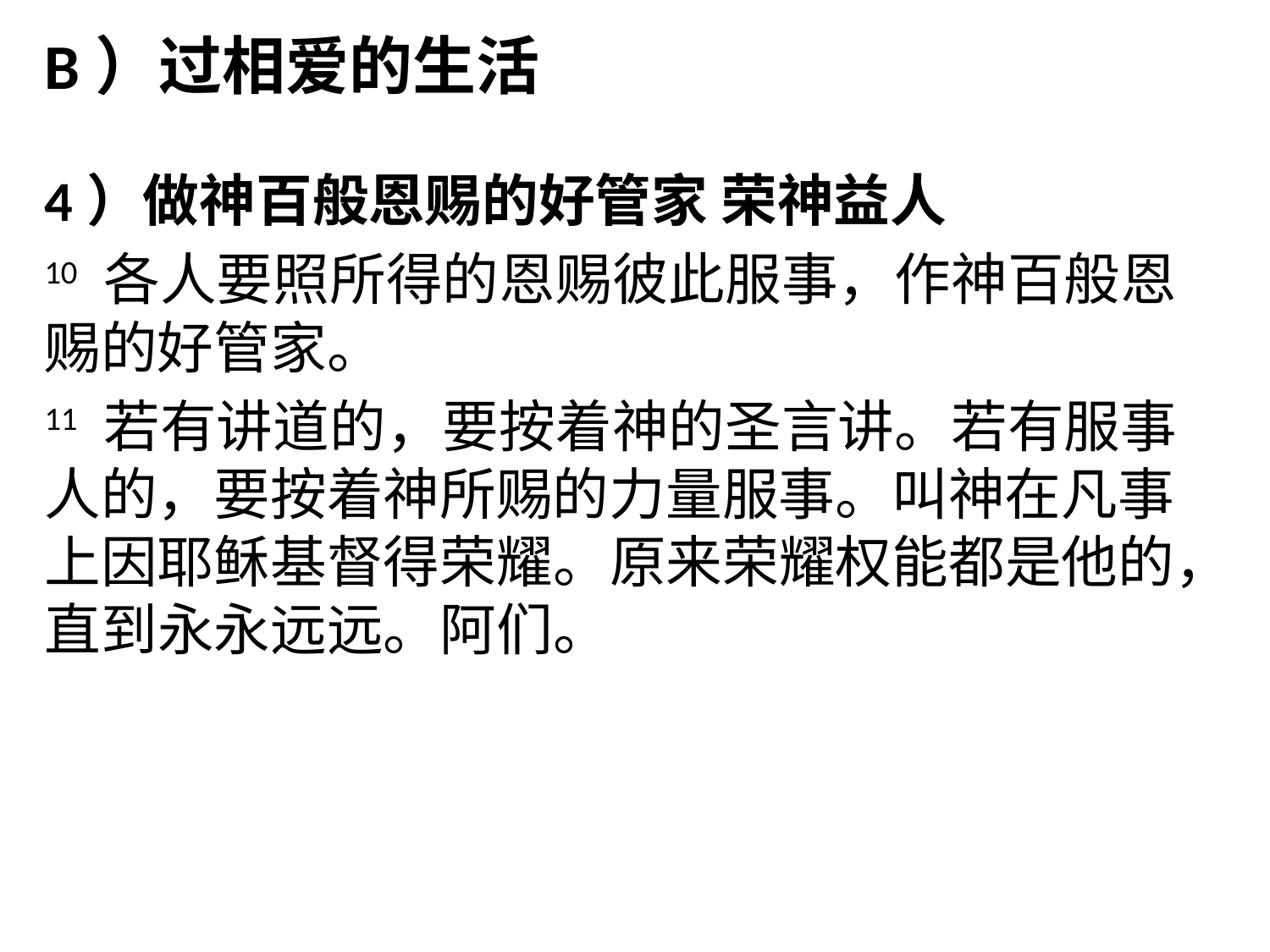

# B）过相爱的生活
4）做神百般恩赐的好管家 荣神益人
10 各人要照所得的恩赐彼此服事，作神百般恩赐的好管家。
11 若有讲道的，要按着神的圣言讲。若有服事人的，要按着神所赐的力量服事。叫神在凡事上因耶稣基督得荣耀。原来荣耀权能都是他的，直到永永远远。阿们。